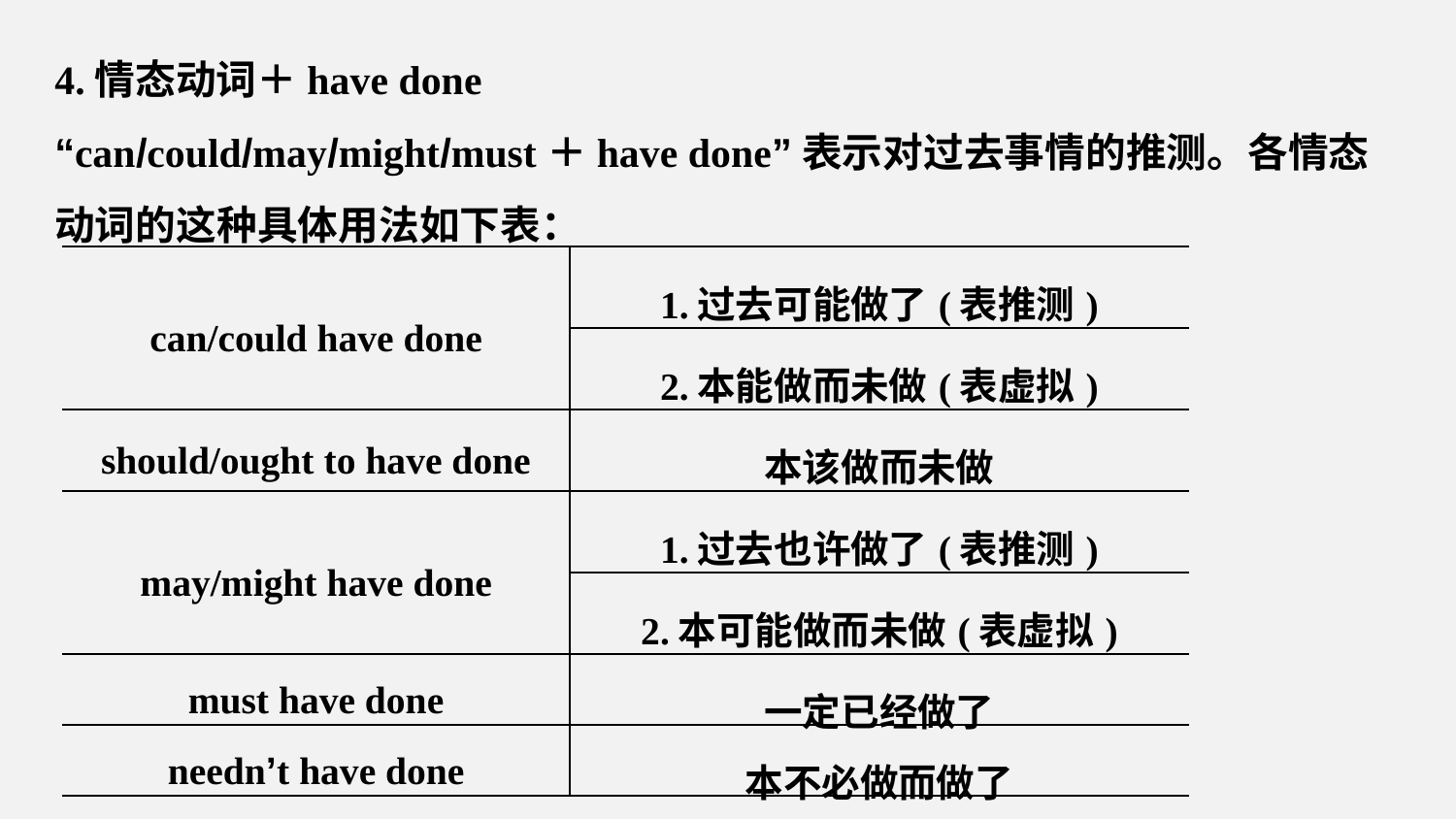

4.情态动词＋have done
“can/could/may/might/must＋have done”表示对过去事情的推测。各情态动词的这种具体用法如下表：
| can/could have done | 1.过去可能做了(表推测) |
| --- | --- |
|  | 2.本能做而未做(表虚拟) |
| should/ought to have done | 本该做而未做 |
| may/might have done | 1.过去也许做了(表推测) |
|  | 2.本可能做而未做(表虚拟) |
| must have done | 一定已经做了 |
| needn’t have done | 本不必做而做了 |